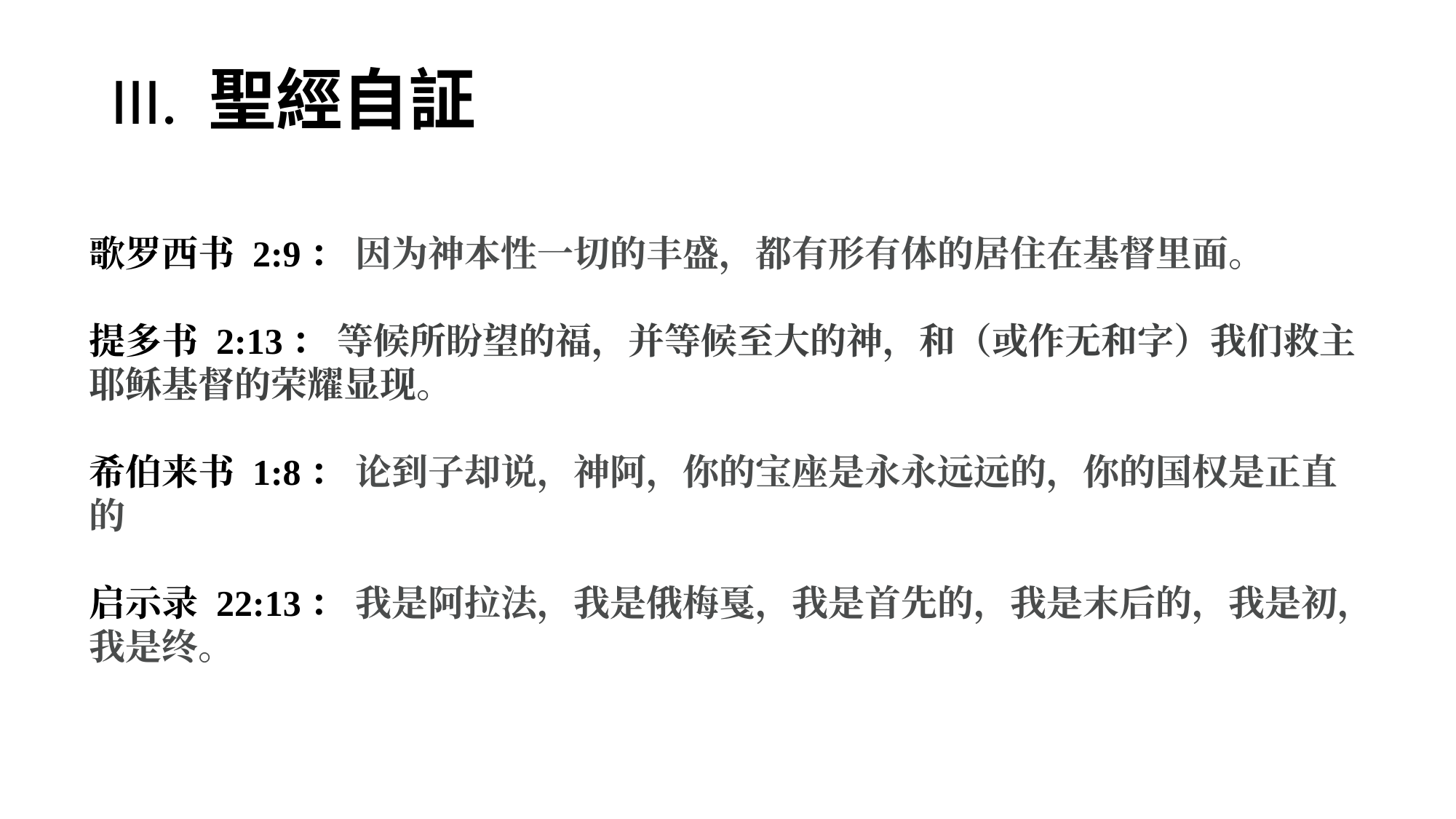

# III. 聖經自証

歌罗西书 2:9： 因为神本性一切的丰盛，都有形有体的居住在基督里面。

提多书 2:13： 等候所盼望的福，并等候至大的神，和（或作无和字）我们救主耶稣基督的荣耀显现。

希伯来书 1:8： 论到子却说，神阿，你的宝座是永永远远的，你的国权是正直的

启示录 22:13： 我是阿拉法，我是俄梅戛，我是首先的，我是末后的，我是初，我是终。